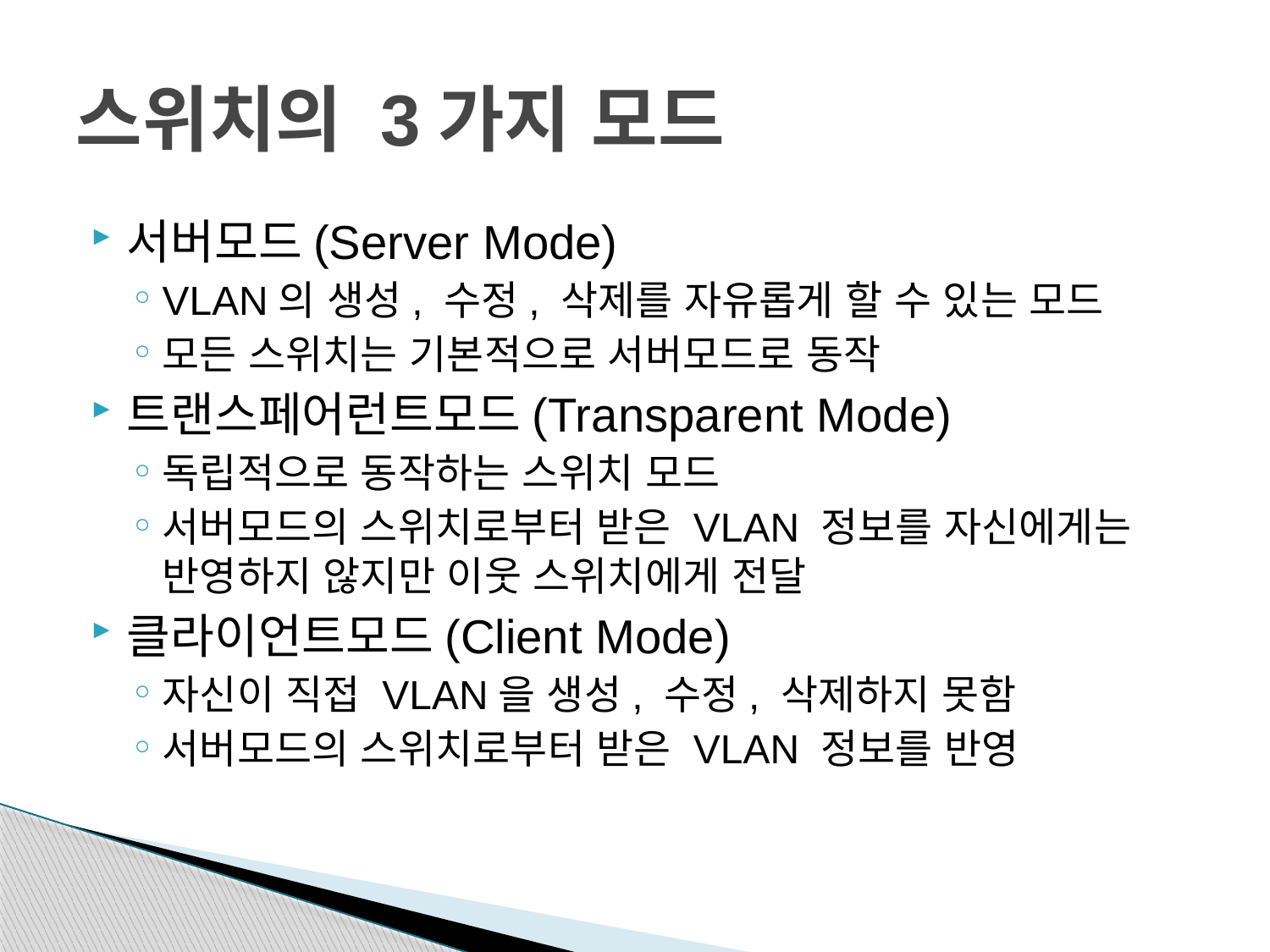

# 스위치의 3가지 모드
서버모드(Server Mode)
VLAN의 생성, 수정, 삭제를 자유롭게 할 수 있는 모드
모든 스위치는 기본적으로 서버모드로 동작
트랜스페어런트모드(Transparent Mode)
독립적으로 동작하는 스위치 모드
서버모드의 스위치로부터 받은 VLAN 정보를 자신에게는 반영하지 않지만 이웃 스위치에게 전달
클라이언트모드(Client Mode)
자신이 직접 VLAN을 생성, 수정, 삭제하지 못함
서버모드의 스위치로부터 받은 VLAN 정보를 반영